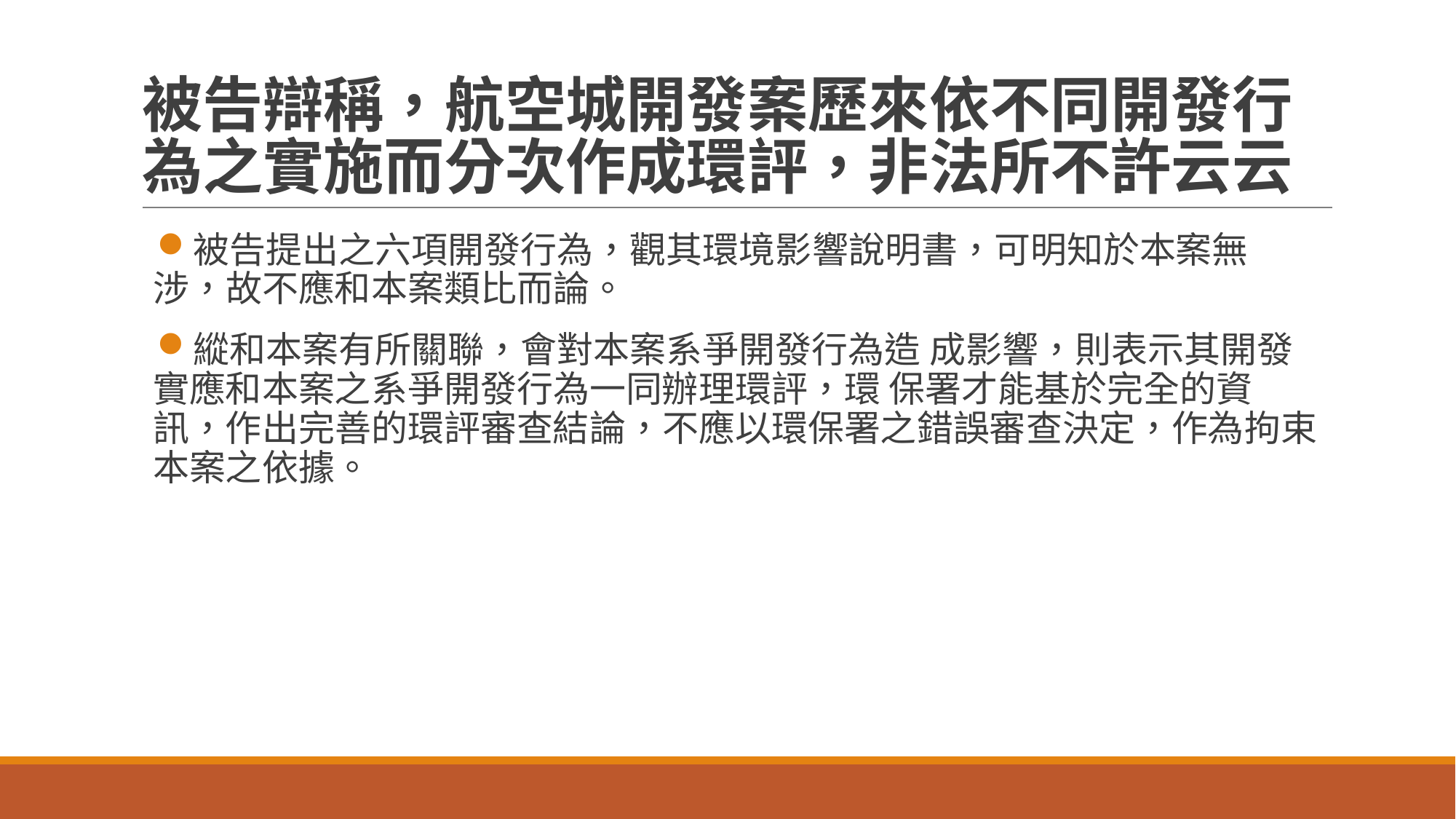

# 被告辯稱，航空城開發案歷來依不同開發行為之實施而分次作成環評，非法所不許云云
被告提出之六項開發行為，觀其環境影響說明書，可明知於本案無涉，故不應和本案類比而論。
縱和本案有所關聯，會對本案系爭開發行為造 成影響，則表示其開發實應和本案之系爭開發行為一同辦理環評，環 保署才能基於完全的資訊，作出完善的環評審查結論，不應以環保署之錯誤審查決定，作為拘束本案之依據。